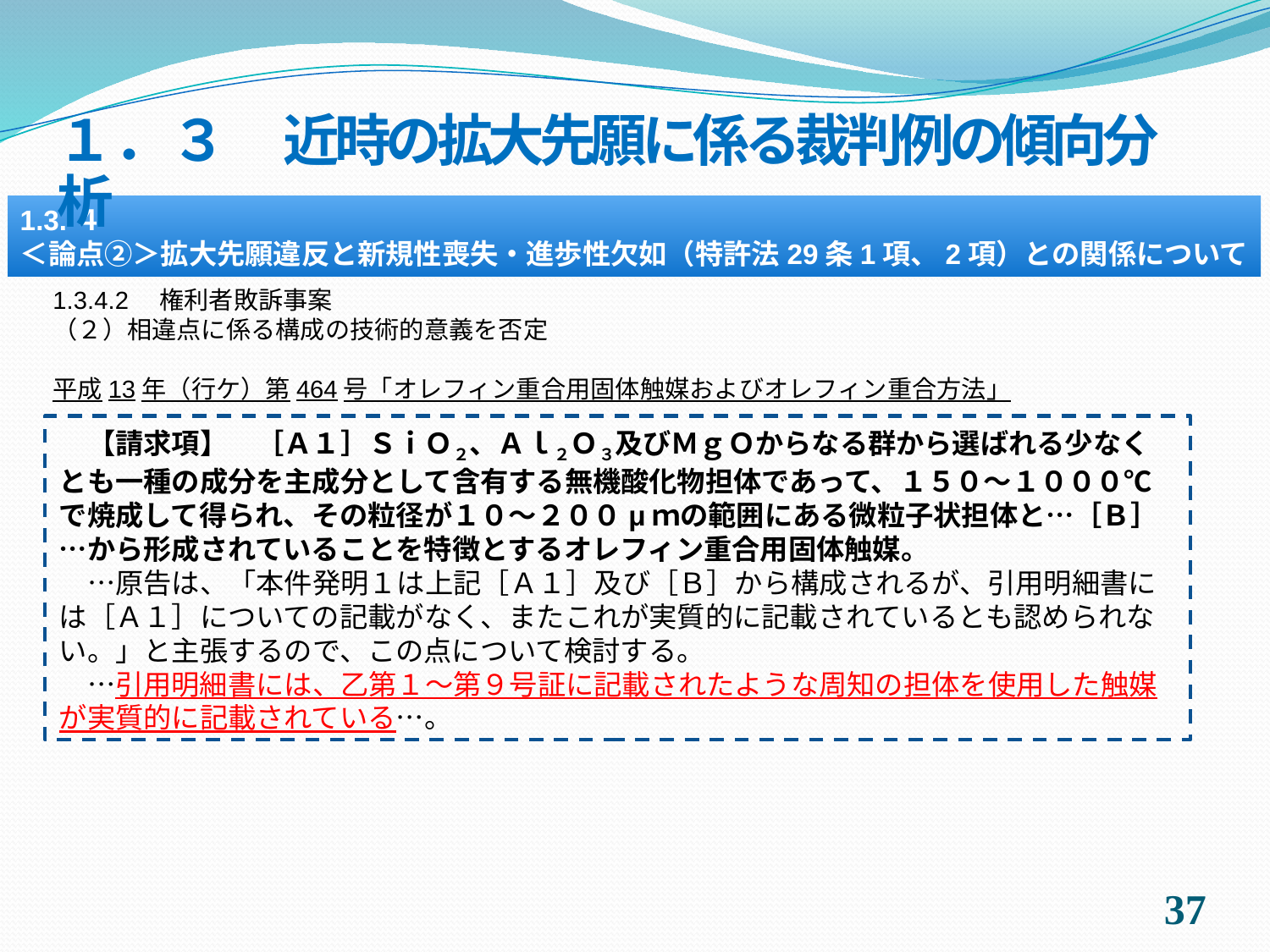

１．３　近時の拡大先願に係る裁判例の傾向分析
1.3.４
＜論点②＞拡大先願違反と新規性喪失・進歩性欠如（特許法29条1項、2項）との関係について
1.3.4.2　権利者敗訴事案
（２）相違点に係る構成の技術的意義を否定

平成13年（行ケ）第464号「オレフィン重合用固体触媒およびオレフィン重合方法」

　【請求項】　［Ａ１］ＳｉＯ２、Ａｌ２Ｏ３及びＭｇＯからなる群から選ばれる少なくとも一種の成分を主成分として含有する無機酸化物担体であって、１５０～１０００℃で焼成して得られ、その粒径が１０～２００μｍの範囲にある微粒子状担体と…［Ｂ］…から形成されていることを特徴とするオレフィン重合用固体触媒。
　…原告は、「本件発明１は上記［Ａ１］及び［Ｂ］から構成されるが、引用明細書には［Ａ１］についての記載がなく、またこれが実質的に記載されているとも認められない。」と主張するので、この点について検討する。
　…引用明細書には、乙第１～第９号証に記載されたような周知の担体を使用した触媒が実質的に記載されている…。
37